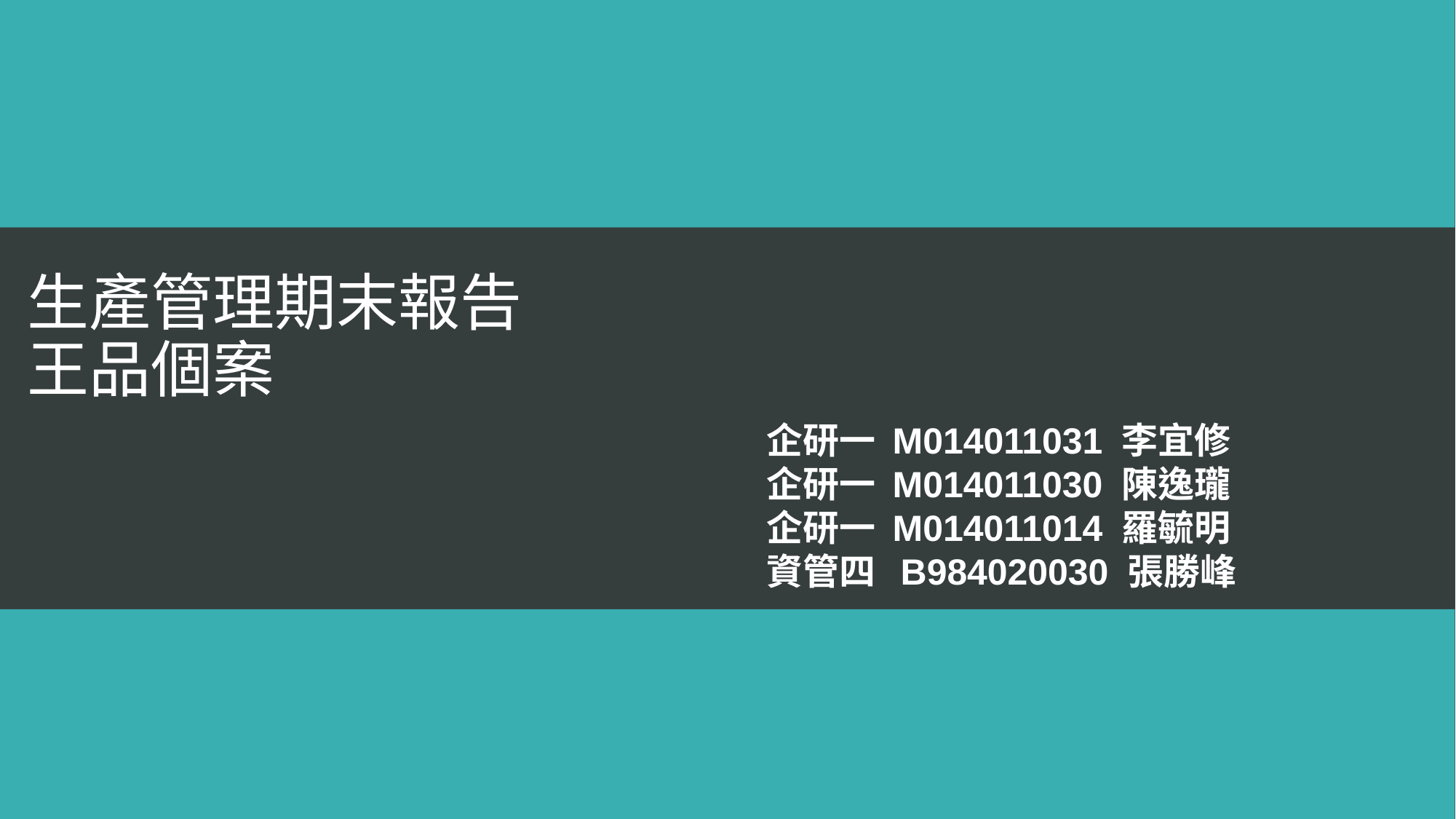

# 生產管理期末報告 王品個案
企研一 M014011031 李宜修
企研一 M014011030 陳逸瓏
企研一 M014011014 羅毓明
資管四  B984020030 張勝峰